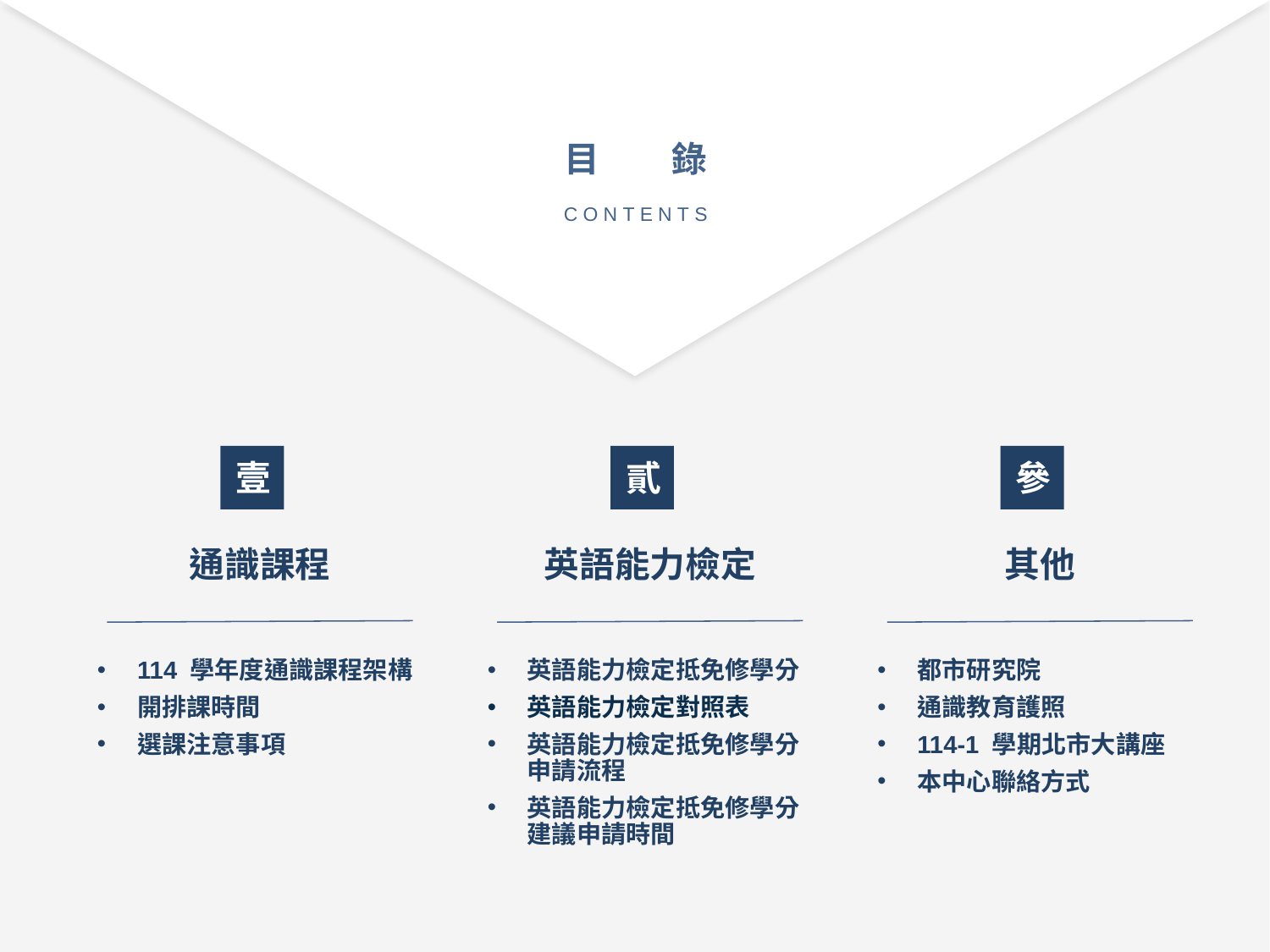

目         錄
CONTENTS

壹
通識課程

貳
英語能力檢定

參
其他
114 學年度通識課程架構
開排課時間
選課注意事項
英語能力檢定抵免修學分
英語能力檢定對照表
英語能力檢定抵免修學分申請流程
英語能力檢定抵免修學分建議申請時間
都市研究院
通識教育護照
114-1 學期北市大講座
本中心聯絡方式

2